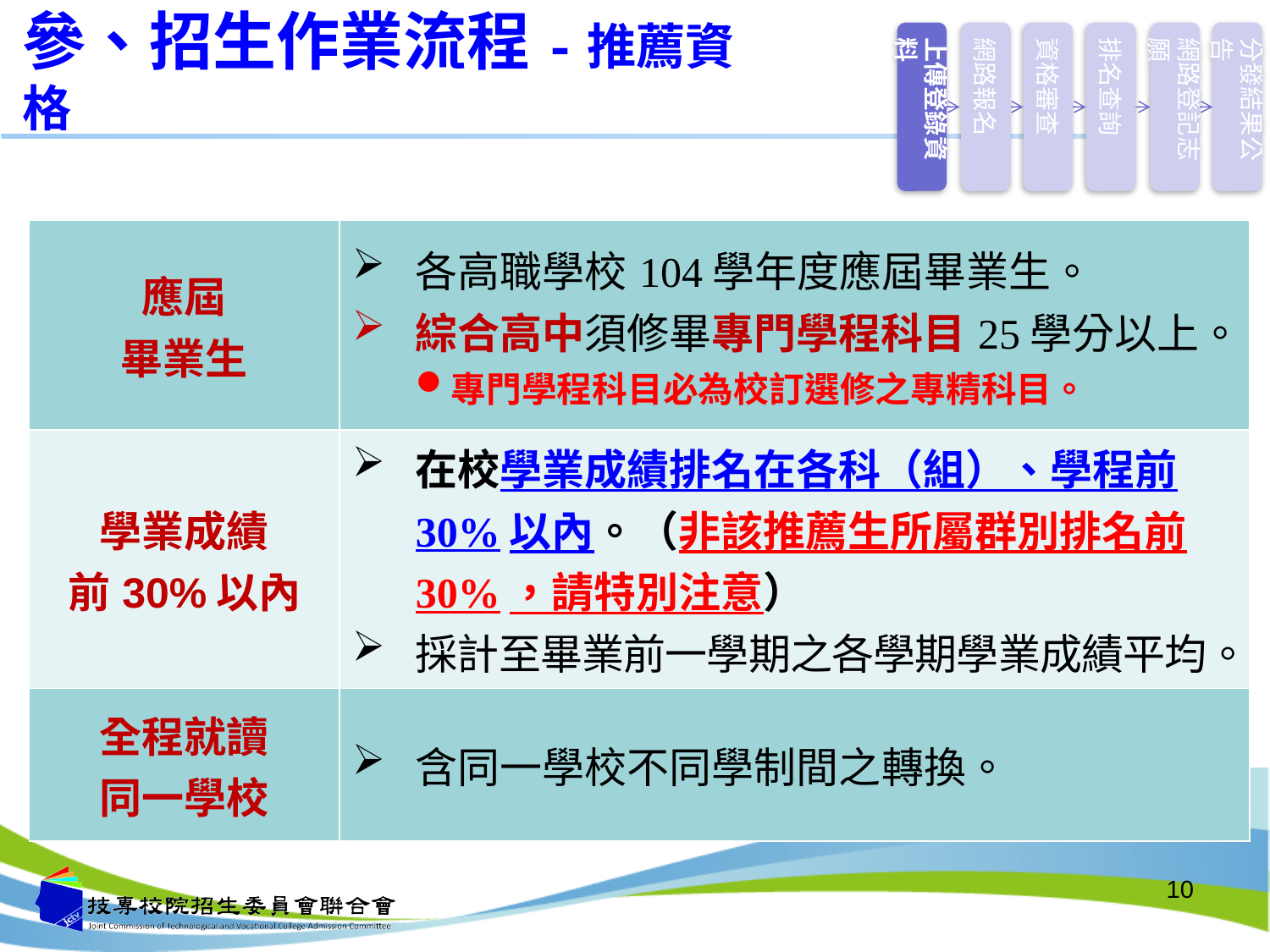

參、招生作業流程-推薦資格
上傳登錄資料
網路報名
資格審查
排名查詢
網路登記志願
分發結果公告
| 應屆 畢業生 | 各高職學校104學年度應屆畢業生。 綜合高中須修畢專門學程科目25學分以上。 專門學程科目必為校訂選修之專精科目。 |
| --- | --- |
| 學業成績 前30%以內 | 在校學業成績排名在各科（組）、學程前30%以內。（非該推薦生所屬群別排名前30%，請特別注意） 採計至畢業前一學期之各學期學業成績平均。 |
| 全程就讀 同一學校 | 含同一學校不同學制間之轉換。 |
10